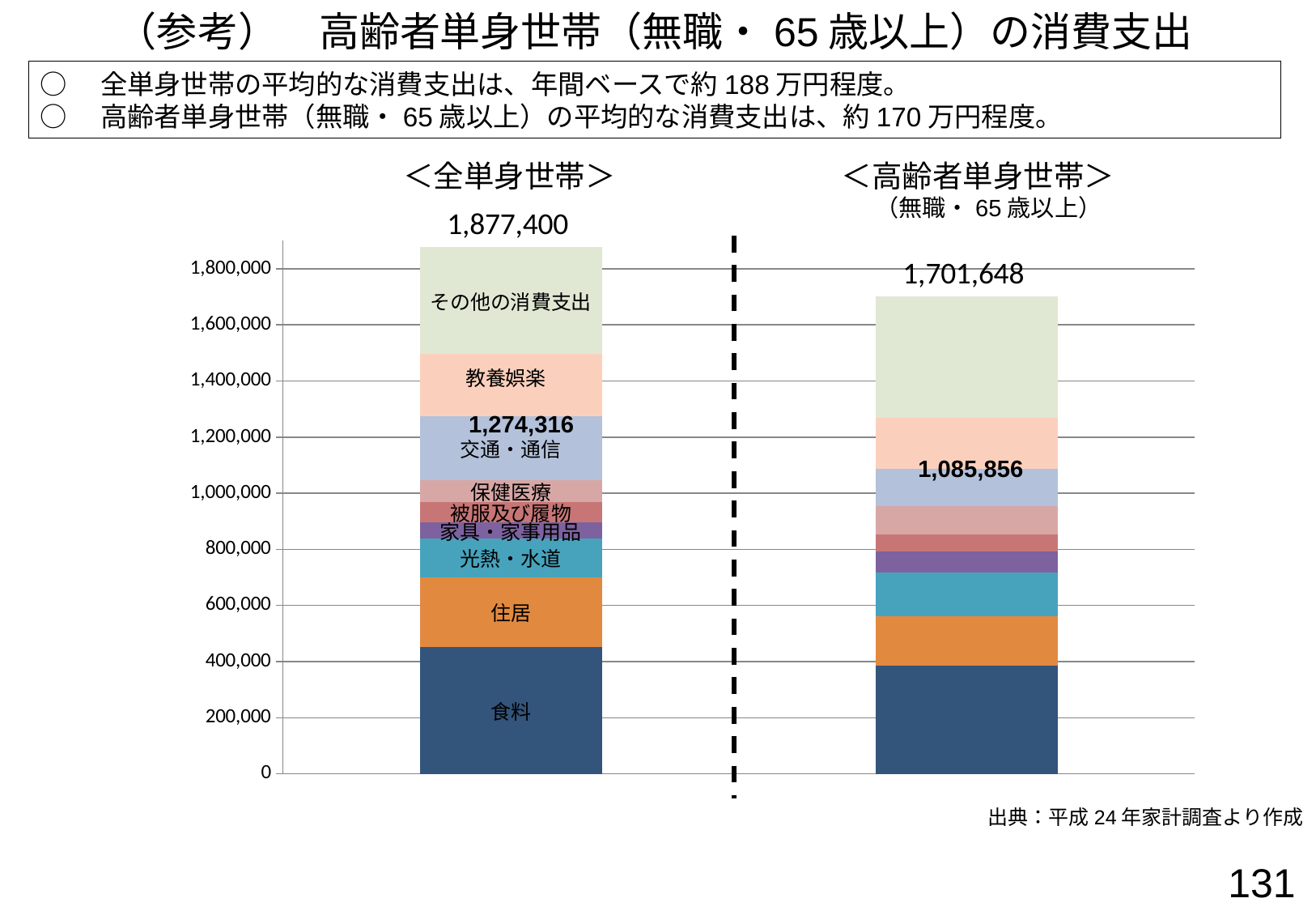

（参考）　高齢者単身世帯（無職・65歳以上）の消費支出
○　全単身世帯の平均的な消費支出は、年間ベースで約188万円程度。
○　高齢者単身世帯（無職・65歳以上）の平均的な消費支出は、約170万円程度。
＜全単身世帯＞
＜高齢者単身世帯＞
（無職・65歳以上）

[unsupported chart]

1,274,316
1,085,856
出典：平成24年家計調査より作成
131